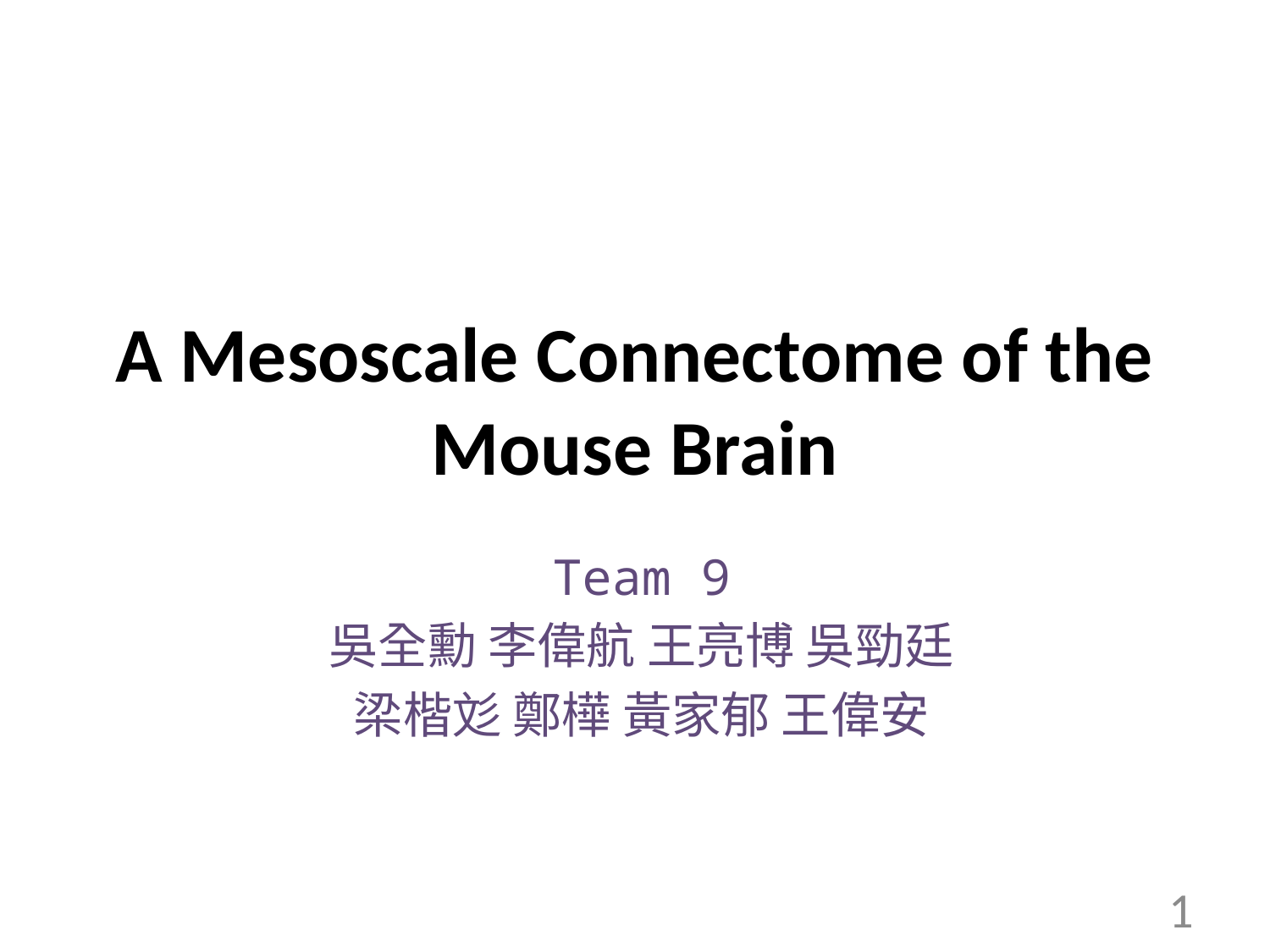

# A Mesoscale Connectome of the Mouse Brain
Team 9
吳全勳 李偉航 王亮博 吳勁廷
梁楷彣 鄭樺 黃家郁 王偉安
1